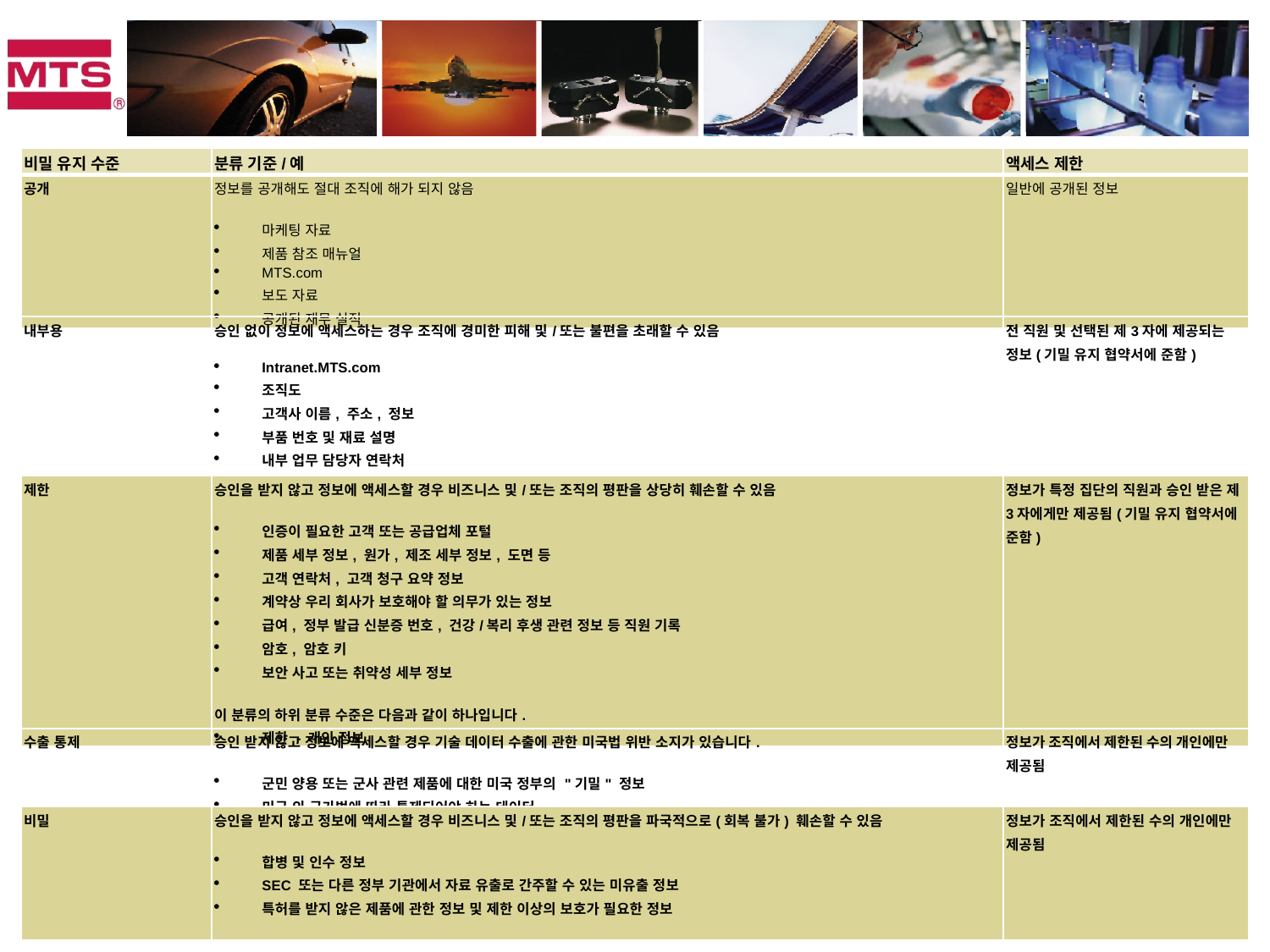

| 비밀 유지 수준 | 분류 기준/예 | 액세스 제한 |
| --- | --- | --- |
| 공개 | 정보를 공개해도 절대 조직에 해가 되지 않음 마케팅 자료 제품 참조 매뉴얼 MTS.com 보도 자료 공개된 재무 실적 | 일반에 공개된 정보 |
| 내부용 | 승인 없이 정보에 액세스하는 경우 조직에 경미한 피해 및/또는 불편을 초래할 수 있음 Intranet.MTS.com 조직도 고객사 이름, 주소, 정보 부품 번호 및 재료 설명 내부 업무 담당자 연락처 이 분류에는 MTS 시스템 내부에서 작성, 사용 및 저장되는 대부분의 정보가 포함됩니다. | 전 직원 및 선택된 제3자에 제공되는 정보(기밀 유지 협약서에 준함) |
| --- | --- | --- |
| 제한 | 승인을 받지 않고 정보에 액세스할 경우 비즈니스 및/또는 조직의 평판을 상당히 훼손할 수 있음 인증이 필요한 고객 또는 공급업체 포털 제품 세부 정보, 원가, 제조 세부 정보, 도면 등 고객 연락처, 고객 청구 요약 정보 계약상 우리 회사가 보호해야 할 의무가 있는 정보 급여, 정부 발급 신분증 번호, 건강/복리 후생 관련 정보 등 직원 기록 암호, 암호 키 보안 사고 또는 취약성 세부 정보   이 분류의 하위 분류 수준은 다음과 같이 하나입니다.  제한 - 개인 정보 | 정보가 특정 집단의 직원과 승인 받은 제3자에게만 제공됨(기밀 유지 협약서에 준함) |
| --- | --- | --- |
| 수출 통제 | 승인 받지 않고 정보에 액세스할 경우 기술 데이터 수출에 관한 미국법 위반 소지가 있습니다. 군민 양용 또는 군사 관련 제품에 대한 미국 정부의 "기밀" 정보  미국 외 국가법에 따라 통제되어야 하는 데이터 | 정보가 조직에서 제한된 수의 개인에만 제공됨 |
| --- | --- | --- |
| 비밀 | 승인을 받지 않고 정보에 액세스할 경우 비즈니스 및/또는 조직의 평판을 파국적으로(회복 불가) 훼손할 수 있음 합병 및 인수 정보 SEC 또는 다른 정부 기관에서 자료 유출로 간주할 수 있는 미유출 정보 특허를 받지 않은 제품에 관한 정보 및 제한 이상의 보호가 필요한 정보 | 정보가 조직에서 제한된 수의 개인에만 제공됨 |
| --- | --- | --- |
6